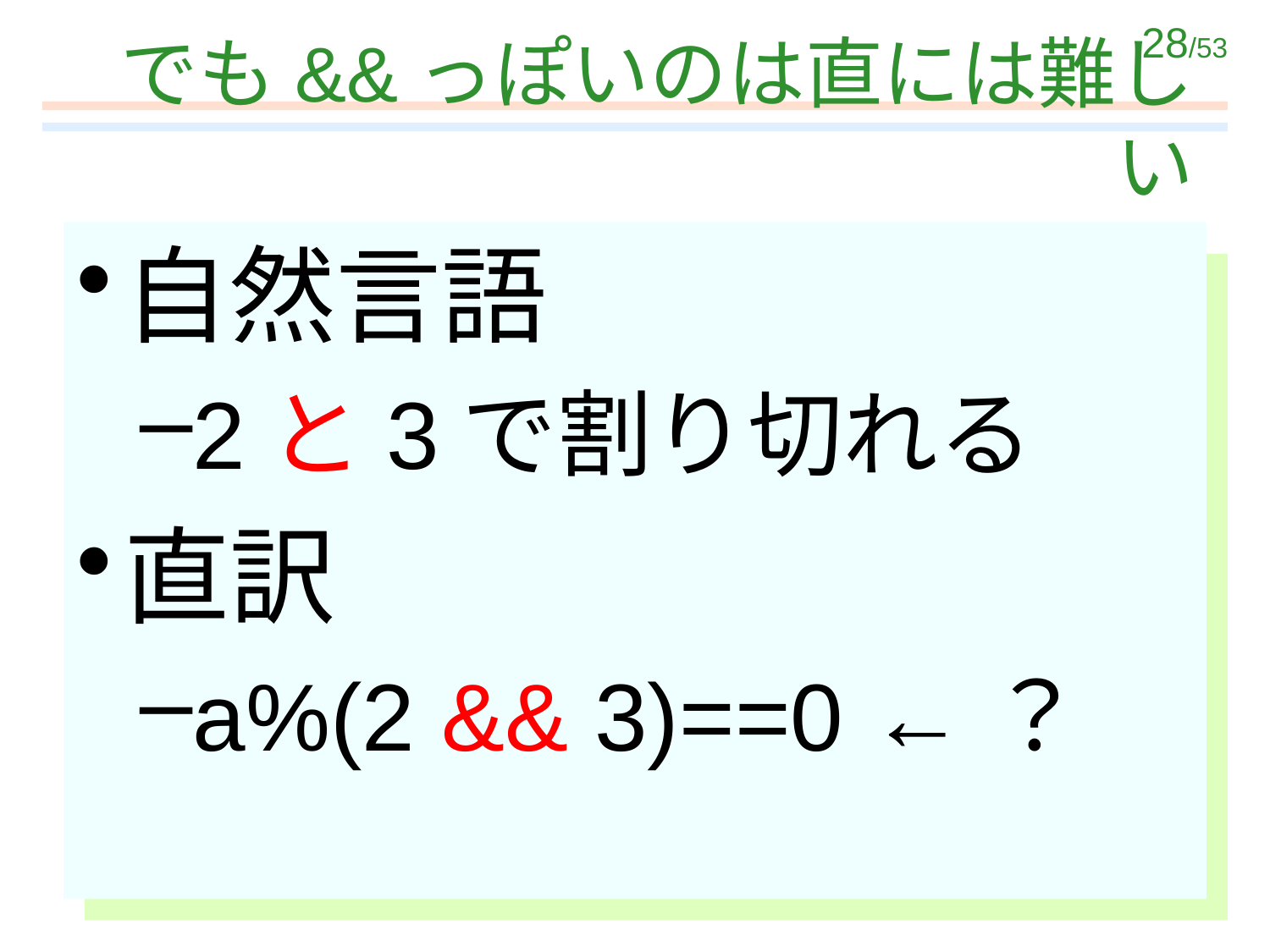

# でも&&っぽいのは直には難しい
自然言語
2と3で割り切れる
直訳
a%(2 && 3)==0 ←？